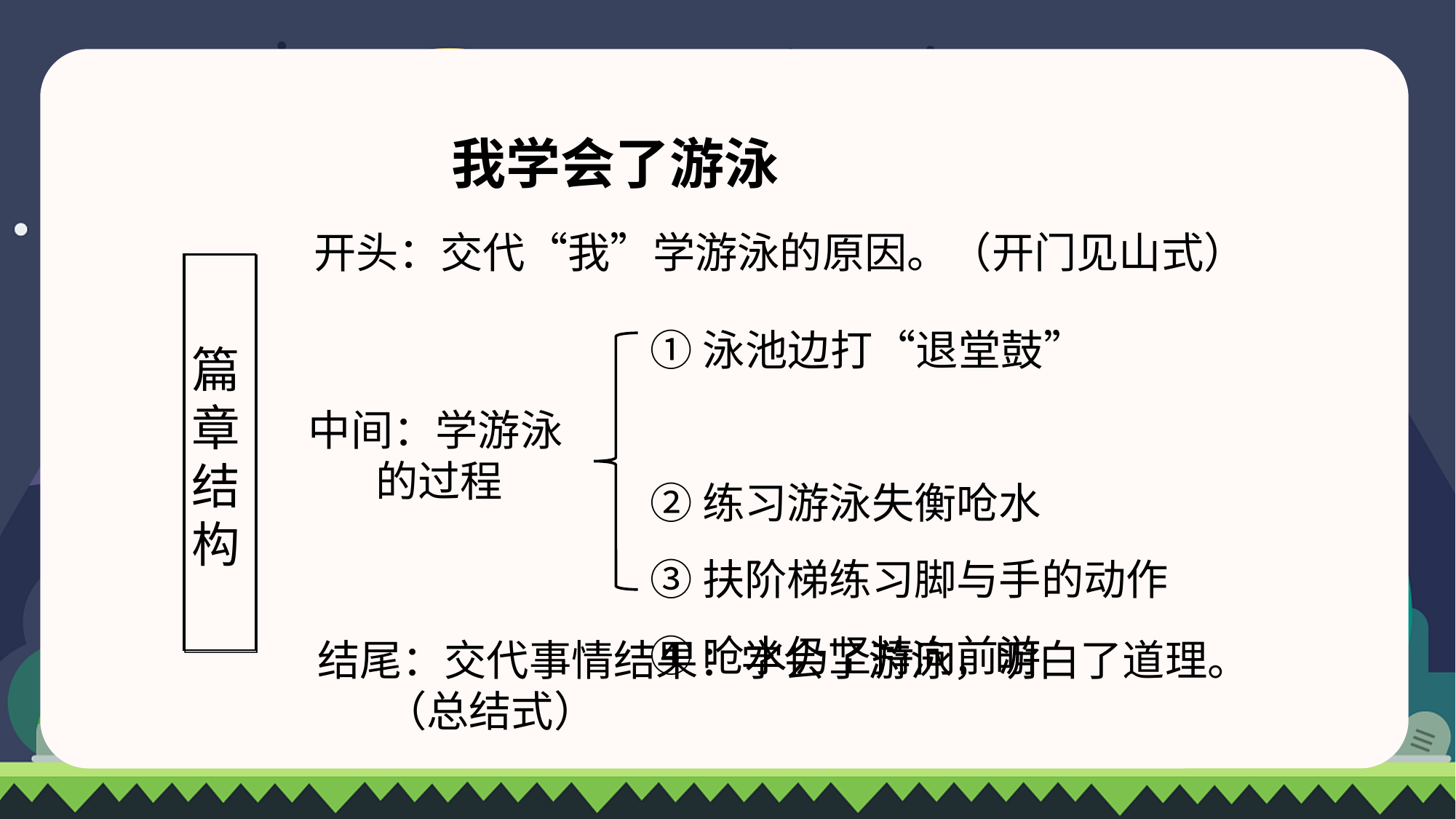

我学会了游泳
开头：交代“我”学游泳的原因。（开门见山式）

①泳池边打“退堂鼓”
②练习游泳失衡呛水
③扶阶梯练习脚与手的动作
④呛水仍坚持向前游

篇章结构
中间：学游泳
      的过程
结尾：交代事情结果：学会了游泳，明白了道理。
      （总结式）